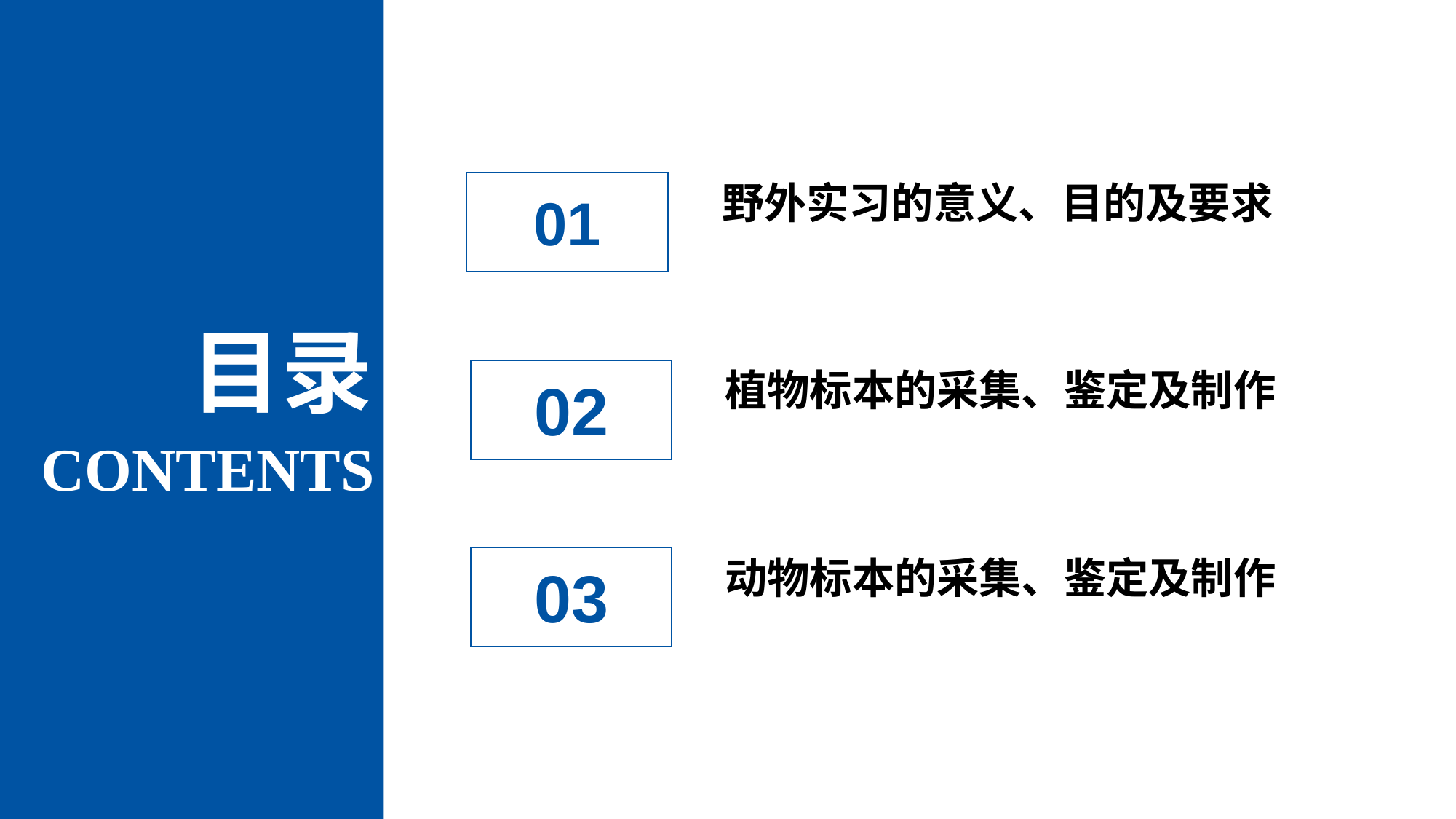

野外实习的意义、目的及要求

01
目录
植物标本的采集、鉴定及制作

02
CONTENTS
动物标本的采集、鉴定及制作

03